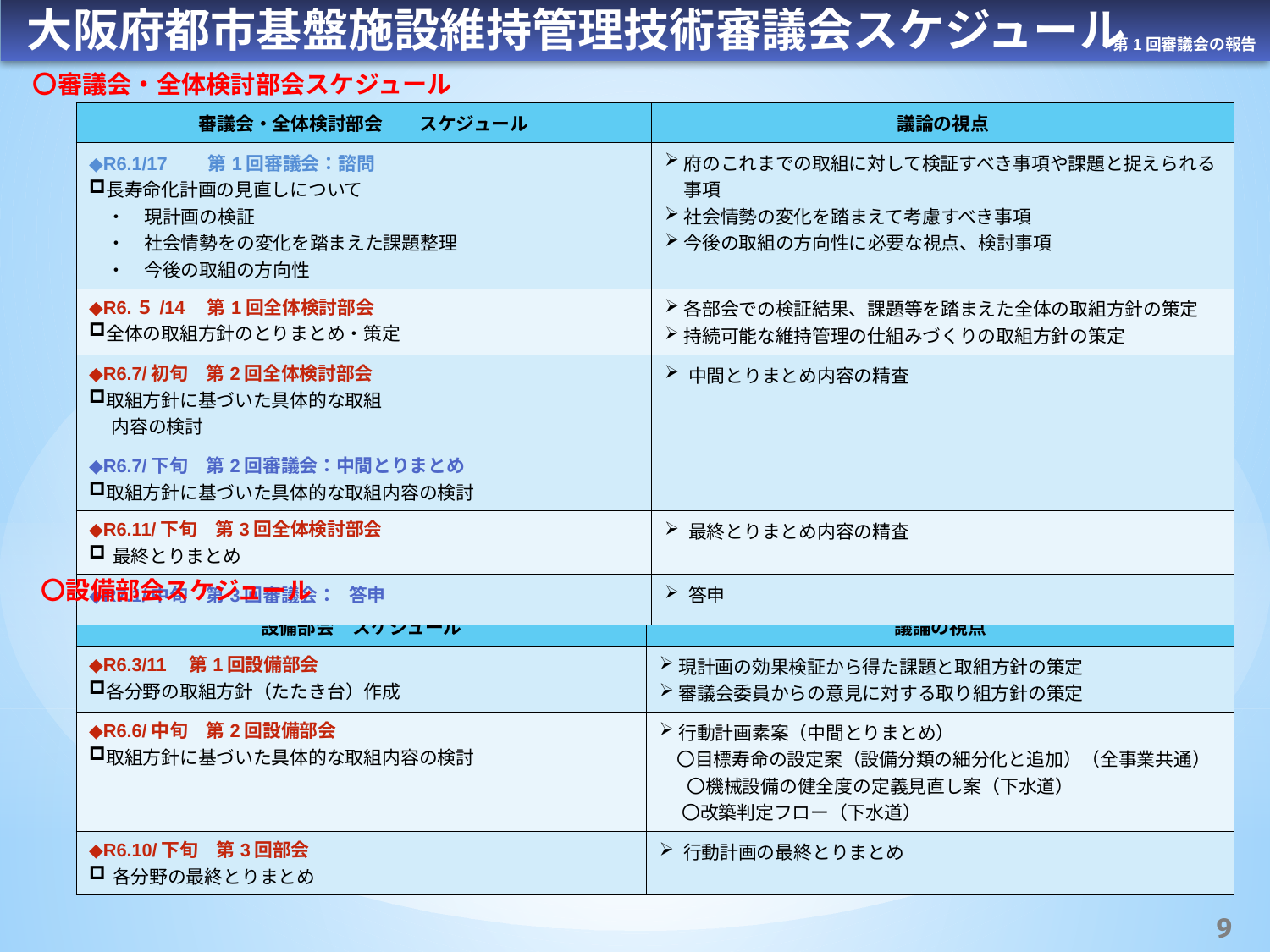

大阪府都市基盤施設維持管理技術審議会スケジュール
第1回審議会の報告
〇審議会・全体検討部会スケジュール
| 審議会・全体検討部会　　スケジュール | 議論の視点 |
| --- | --- |
| ◆R6.1/17　　第1回審議会：諮問 長寿命化計画の見直しについて 　・　現計画の検証 　・　社会情勢をの変化を踏まえた課題整理 　・　今後の取組の方向性 | 府のこれまでの取組に対して検証すべき事項や課題と捉えられる事項 社会情勢の変化を踏まえて考慮すべき事項 今後の取組の方向性に必要な視点、検討事項 |
| ◆R6.５/14　第1回全体検討部会 全体の取組方針のとりまとめ・策定 | 各部会での検証結果、課題等を踏まえた全体の取組方針の策定 持続可能な維持管理の仕組みづくりの取組方針の策定 |
| ◆R6.7/初旬　第2回全体検討部会　 取組方針に基づいた具体的な取組 　 内容の検討 ◆R6.7/下旬　第2回審議会：中間とりまとめ　 取組方針に基づいた具体的な取組内容の検討 | 中間とりまとめ内容の精査 |
| ◆R6.11/下旬　第3回全体検討部会 最終とりまとめ | 最終とりまとめ内容の精査 |
| ◆R7.1/中旬　第3回審議会： 答申 | 答申 |
〇設備部会スケジュール
| 設備部会　スケジュール | 議論の視点 |
| --- | --- |
| ◆R6.3/11　第1回設備部会 各分野の取組方針（たたき台）作成 | 現計画の効果検証から得た課題と取組方針の策定 審議会委員からの意見に対する取り組方針の策定 |
| ◆R6.6/中旬　第2回設備部会　 取組方針に基づいた具体的な取組内容の検討 | 行動計画素案（中間とりまとめ） 〇目標寿命の設定案（設備分類の細分化と追加）（全事業共通） 　〇機械設備の健全度の定義見直し案（下水道） 　 〇改築判定フロー（下水道） |
| ◆R6.10/下旬　第3回部会 各分野の最終とりまとめ | 行動計画の最終とりまとめ |
9